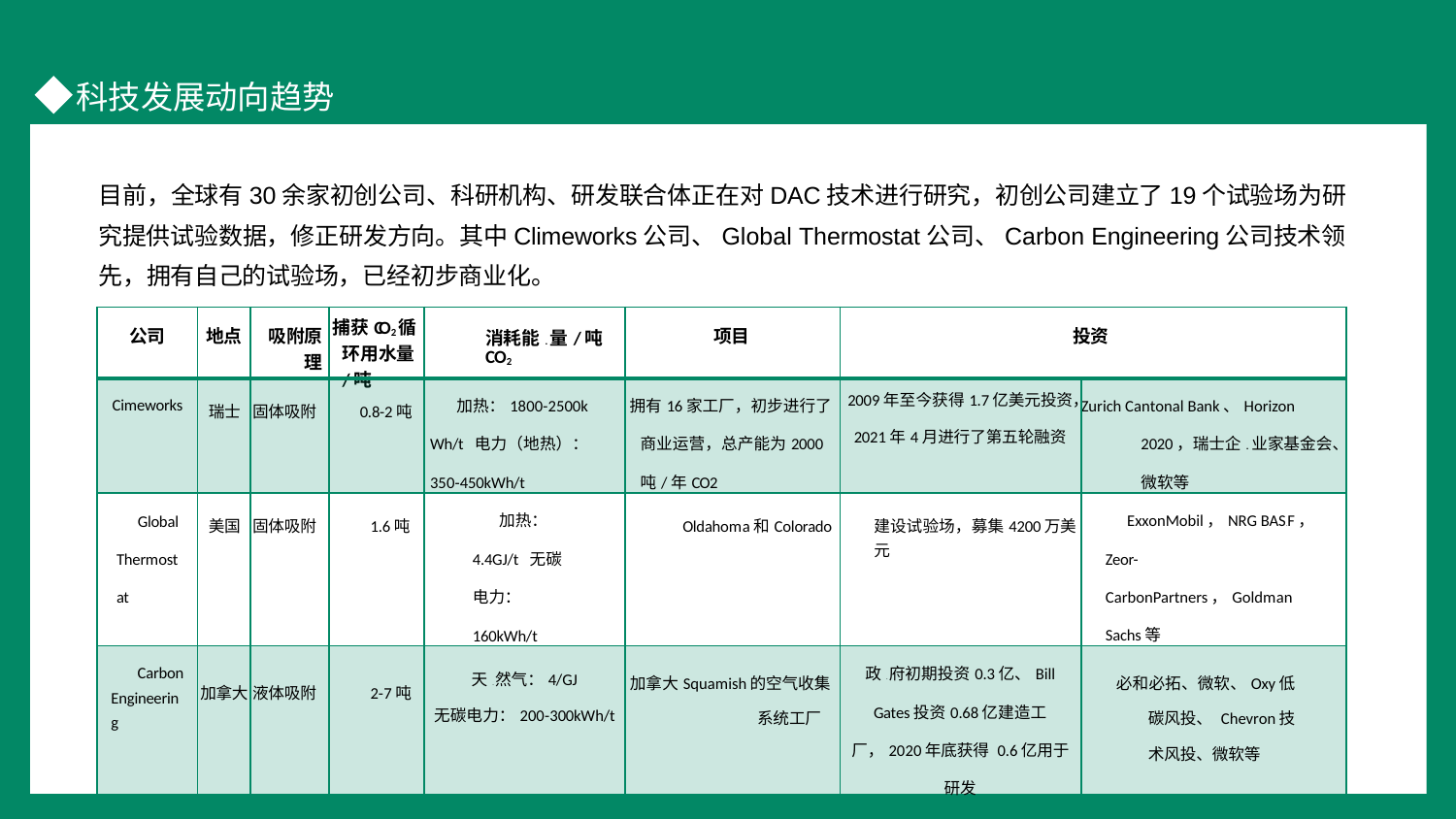

目前，全球有30余家初创公司、科研机构、研发联合体正在对DAC技术进行研究，初创公司建立了19个试验场为研究提供试验数据，修正研发方向。其中Climeworks公司、Global Thermostat公司、Carbon Engineering公司技术领.先，拥有自己的试验场，已经初步商业化。
| 公司 | 地点 | 吸附原理 | 捕获CO2循环用水量/吨 | 消耗能.量/吨CO2 | 项目 | 投资 |  |
| --- | --- | --- | --- | --- | --- | --- | --- |
| Cimeworks | 瑞士 | 固体吸附 | 0.8-2吨 | 加热：1800-2500k Wh/t 电力（地热）：350-450kWh/t | 拥有16家工厂，初步进行了商业运营，总产能为2000吨/年CO2 | 2009年至今获得1.7亿美元投资， 2021年4月进行了第五轮融资 | Zurich Cantonal Bank、Horizon 2020，瑞士企.业家基金会、微软等 |
| Global Thermostat | 美国 | 固体吸附 | 1.6吨 | 加热：4.4GJ/t 无碳电力：160kWh/t | Oldahom.a和Colorado | 建设试验场，募集4200万美元 | ExxonMobil，NRG BAS.F，Zeor- CarbonPartners，Goldm.an Sachs等 |
| Carbon Engineering | 加拿大 | 液体吸附 | 2-7吨 | 天.然气：4/GJ 无碳电力：200-300kWh/t | 加拿大Squamish的空气收集系统工厂 | 政.府初期投资0.3亿、Bill Gates投资0.68亿建造工厂，2020年底获得 0.6亿用于研发 | 必和必拓、微软、Oxy低碳风投、 Chevron技术风投、微软等 |